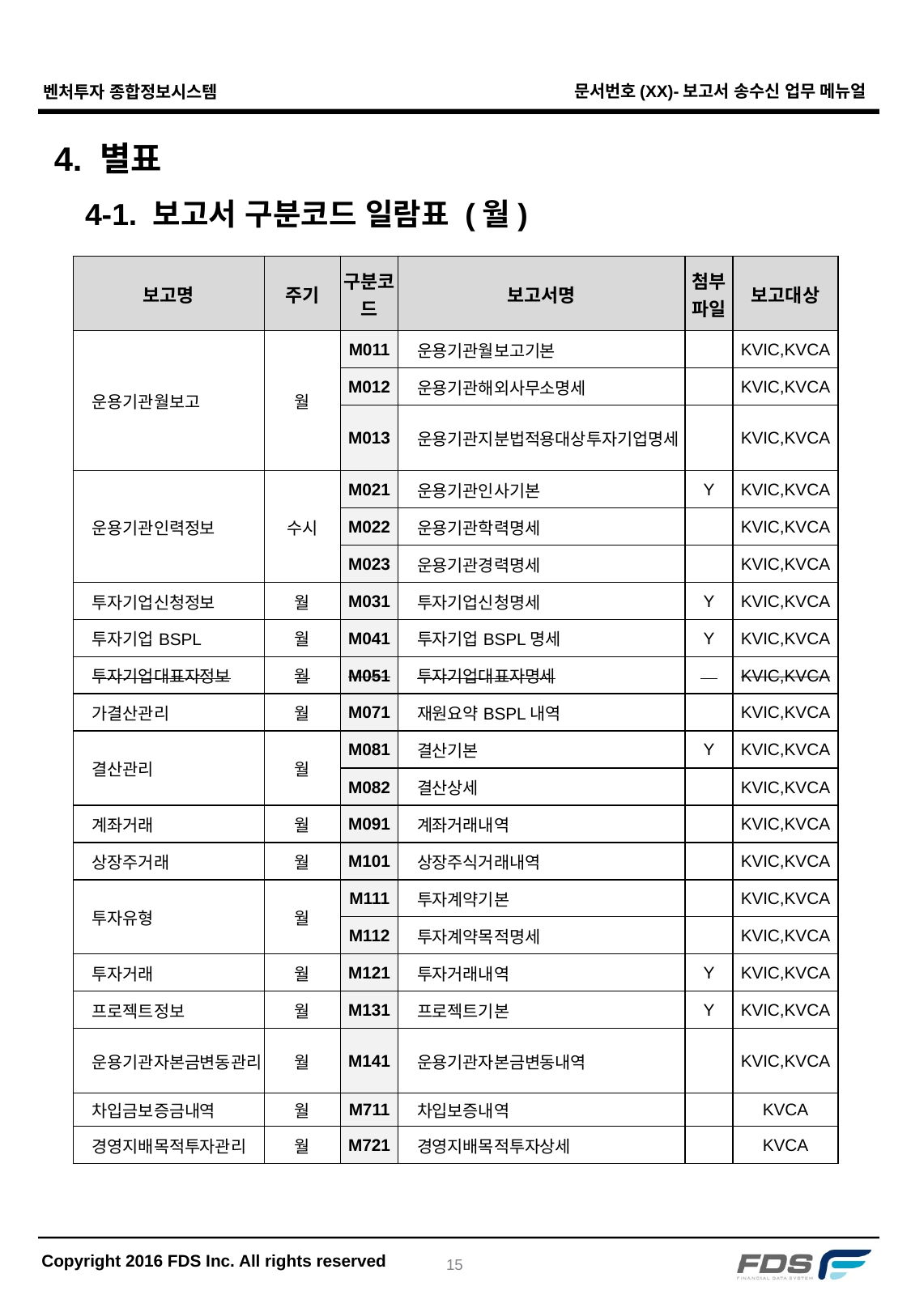

# 4. 별표
4-1. 보고서 구분코드 일람표 (월)
| 보고명 | 주기 | 구분코드 | 보고서명 | 첨부 파일 | 보고대상 |
| --- | --- | --- | --- | --- | --- |
| 운용기관월보고 | 월 | M011 | 운용기관월보고기본 |  | KVIC,KVCA |
|  |  | M012 | 운용기관해외사무소명세 |  | KVIC,KVCA |
|  |  | M013 | 운용기관지분법적용대상투자기업명세 |  | KVIC,KVCA |
| 운용기관인력정보 | 수시 | M021 | 운용기관인사기본 | Y | KVIC,KVCA |
|  |  | M022 | 운용기관학력명세 |  | KVIC,KVCA |
|  |  | M023 | 운용기관경력명세 |  | KVIC,KVCA |
| 투자기업신청정보 | 월 | M031 | 투자기업신청명세 | Y | KVIC,KVCA |
| 투자기업BSPL | 월 | M041 | 투자기업BSPL명세 | Y | KVIC,KVCA |
| 투자기업대표자정보 | 월 | M051 | 투자기업대표자명세 |  | KVIC,KVCA |
| 가결산관리 | 월 | M071 | 재원요약BSPL내역 |  | KVIC,KVCA |
| 결산관리 | 월 | M081 | 결산기본 | Y | KVIC,KVCA |
|  |  | M082 | 결산상세 |  | KVIC,KVCA |
| 계좌거래 | 월 | M091 | 계좌거래내역 |  | KVIC,KVCA |
| 상장주거래 | 월 | M101 | 상장주식거래내역 |  | KVIC,KVCA |
| 투자유형 | 월 | M111 | 투자계약기본 |  | KVIC,KVCA |
|  |  | M112 | 투자계약목적명세 |  | KVIC,KVCA |
| 투자거래 | 월 | M121 | 투자거래내역 | Y | KVIC,KVCA |
| 프로젝트정보 | 월 | M131 | 프로젝트기본 | Y | KVIC,KVCA |
| 운용기관자본금변동관리 | 월 | M141 | 운용기관자본금변동내역 |  | KVIC,KVCA |
| 차입금보증금내역 | 월 | M711 | 차입보증내역 |  | KVCA |
| 경영지배목적투자관리 | 월 | M721 | 경영지배목적투자상세 |  | KVCA |
15